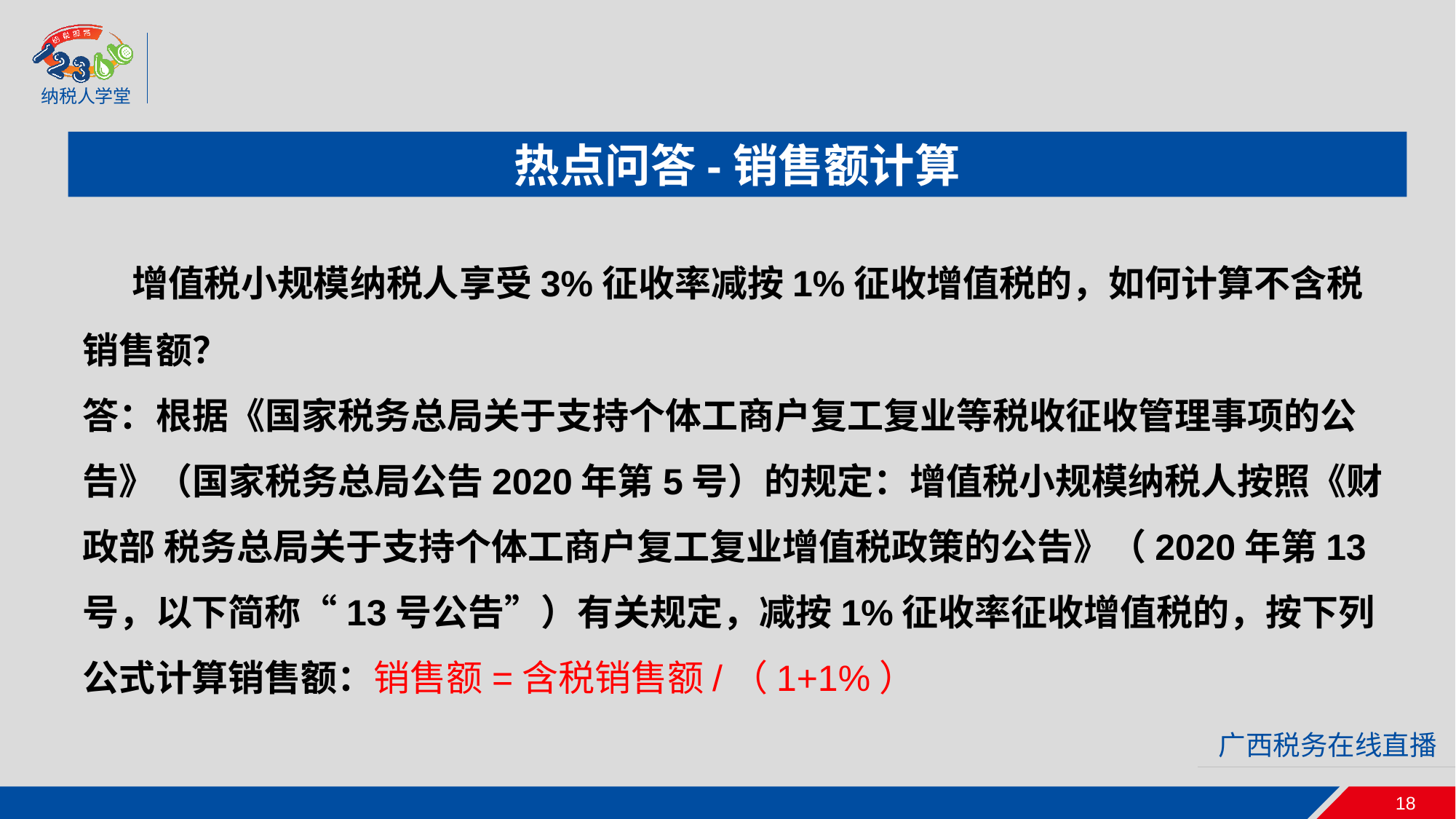

热点问答-销售额计算
    增值税小规模纳税人享受3%征收率减按1%征收增值税的，如何计算不含税销售额？
答：根据《国家税务总局关于支持个体工商户复工复业等税收征收管理事项的公告》（国家税务总局公告2020年第5号）的规定：增值税小规模纳税人按照《财政部 税务总局关于支持个体工商户复工复业增值税政策的公告》（2020年第13号，以下简称“13号公告”）有关规定，减按1%征收率征收增值税的，按下列公式计算销售额：销售额=含税销售额/（1+1%）